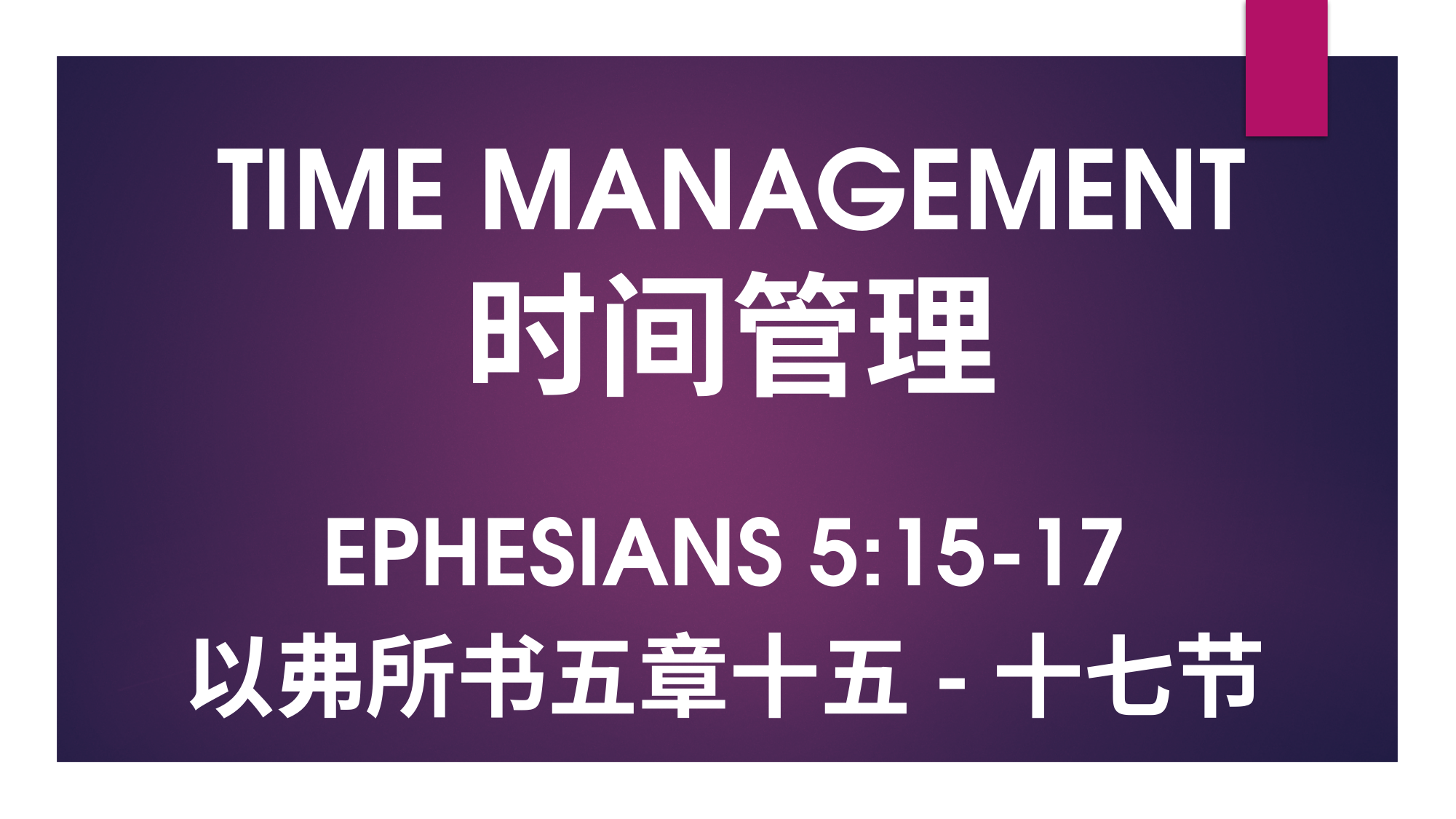

# TIME MANAGEMENT 时间管理
EPHESIANS 5:15-17
以弗所书五章十五-十七节